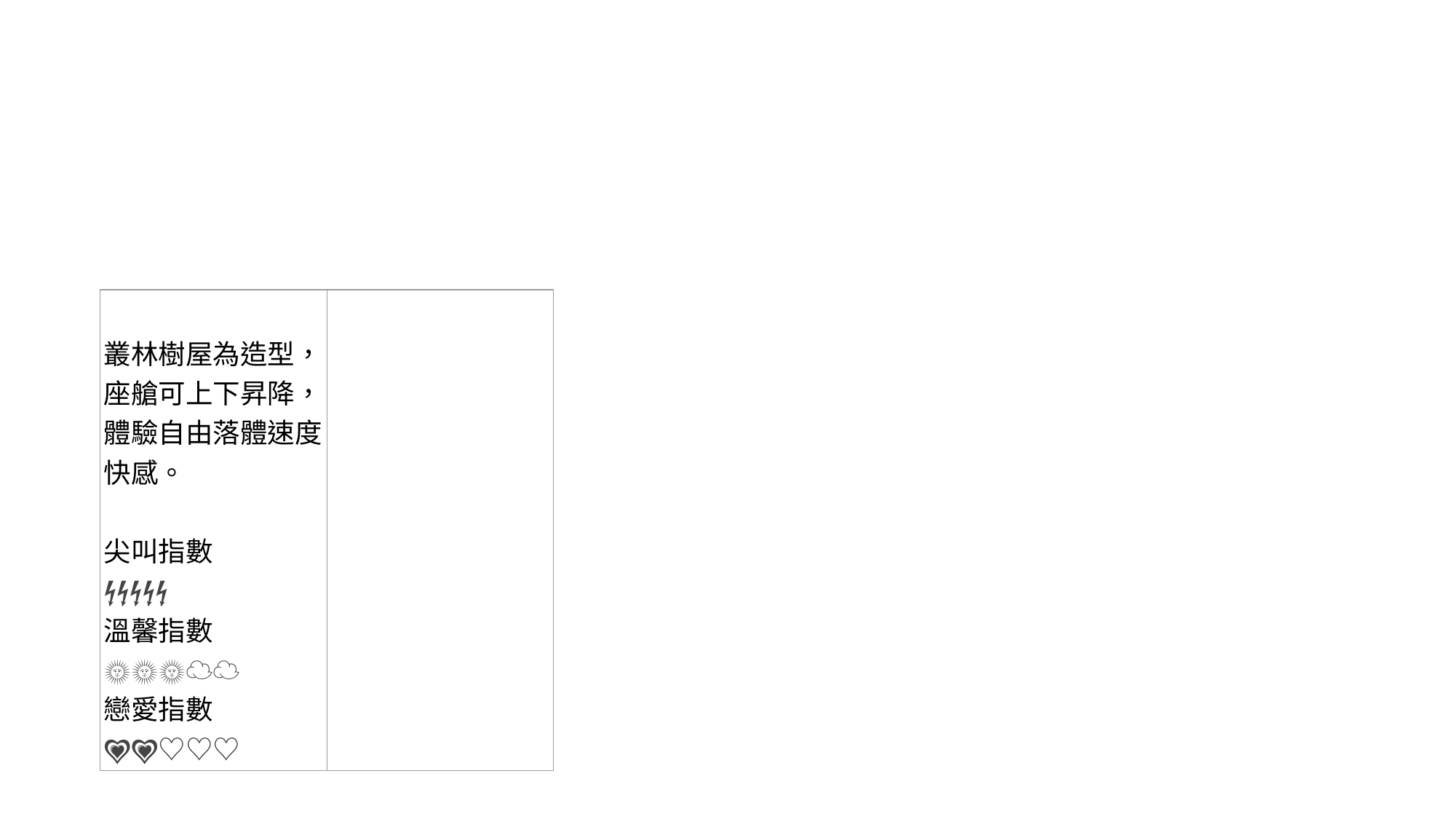

#

| 叢林樹屋為造型，座艙可上下昇降，體驗自由落體速度快感。 尖叫指數 ⚡⚡⚡⚡⚡ 溫馨指數 🌞🌞🌞☁☁ 戀愛指數 💗💗♡♡♡ |  |
| --- | --- |